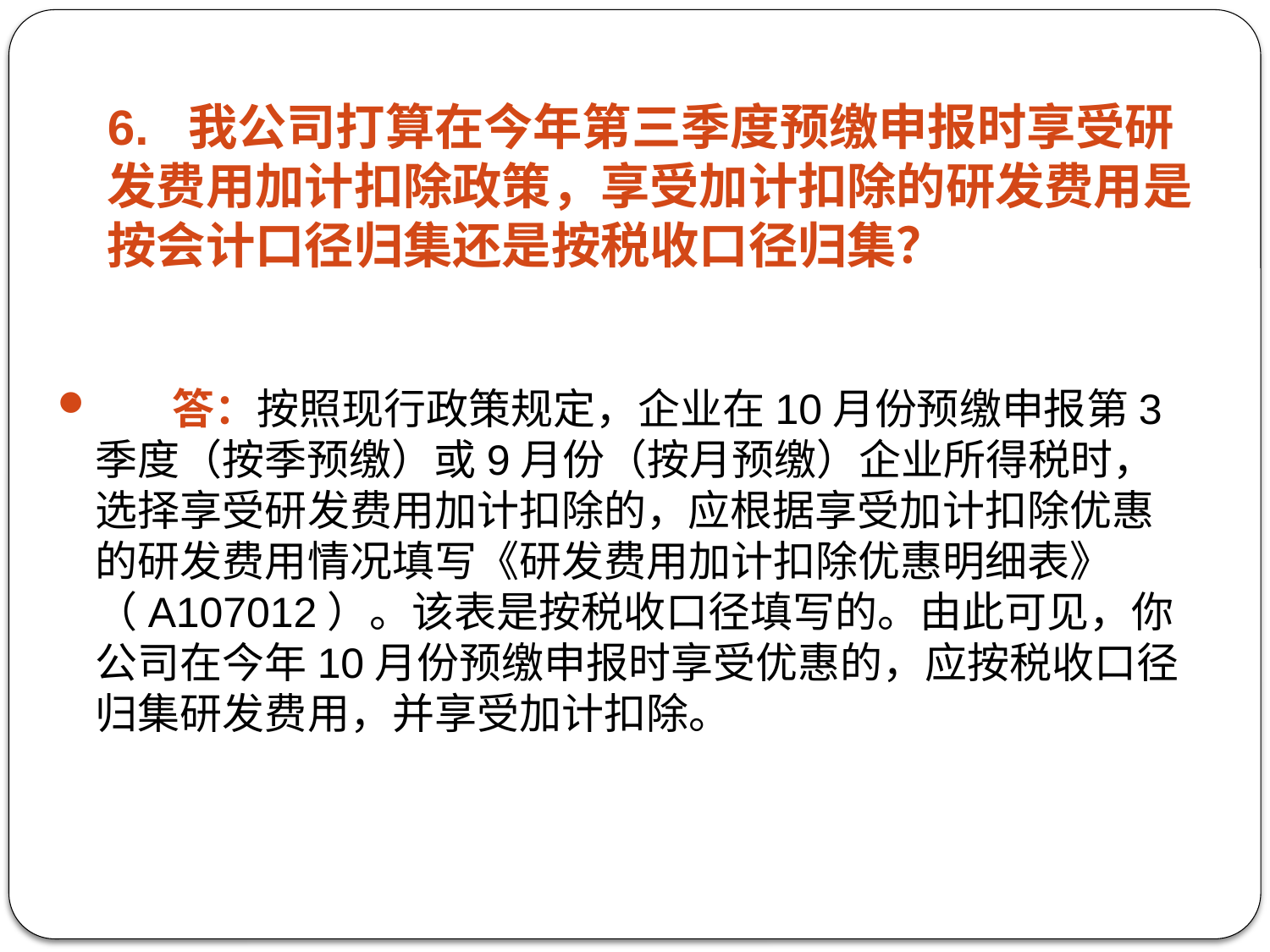

# 6.  我公司打算在今年第三季度预缴申报时享受研发费用加计扣除政策，享受加计扣除的研发费用是按会计口径归集还是按税收口径归集？
       答：按照现行政策规定，企业在10月份预缴申报第3季度（按季预缴）或9月份（按月预缴）企业所得税时，选择享受研发费用加计扣除的，应根据享受加计扣除优惠的研发费用情况填写《研发费用加计扣除优惠明细表》（A107012）。该表是按税收口径填写的。由此可见，你公司在今年10月份预缴申报时享受优惠的，应按税收口径归集研发费用，并享受加计扣除。